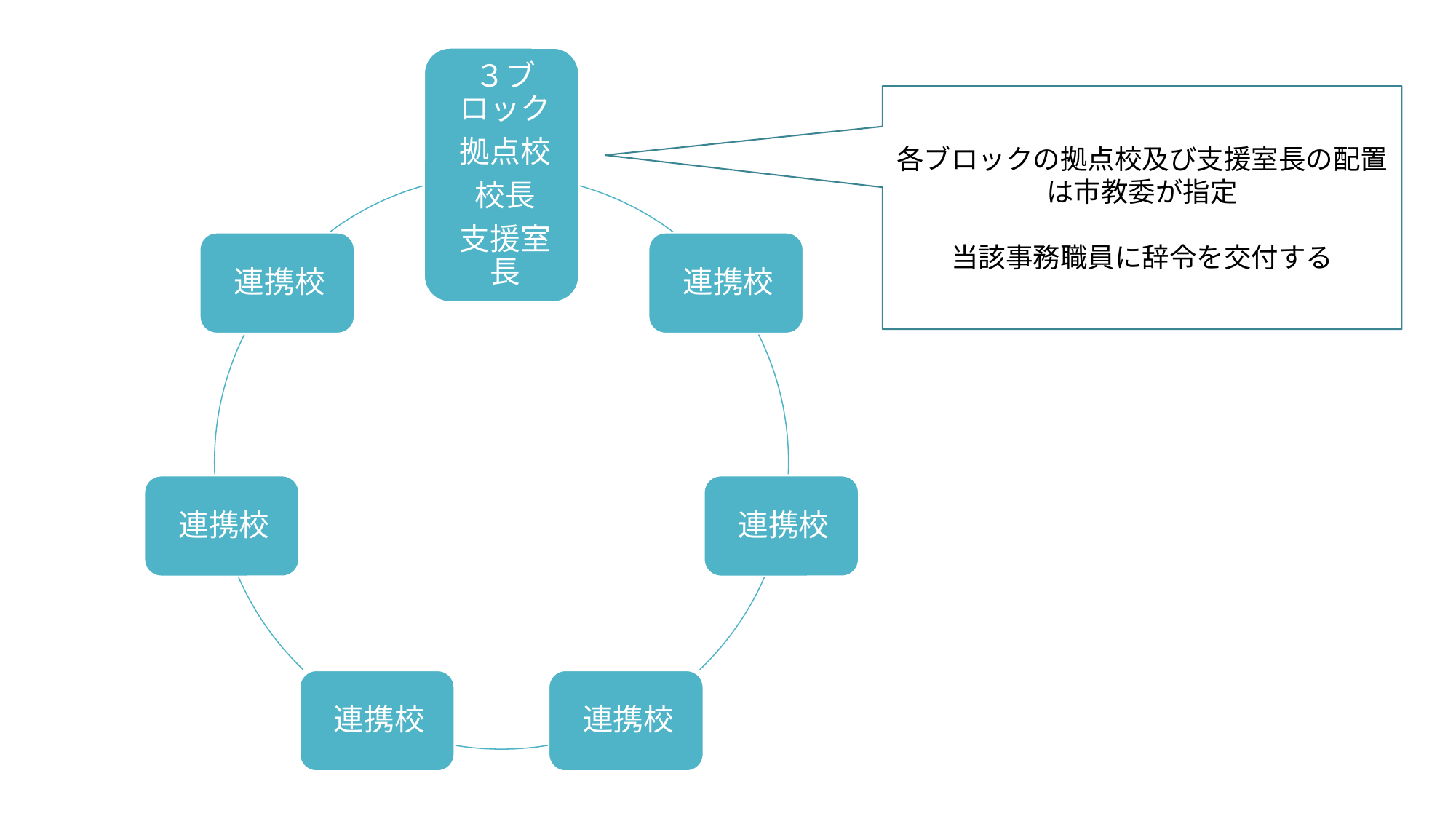

３ブロック
拠点校
校長
支援室長
連携校
連携校
連携校
連携校
連携校
連携校
各ブロックの拠点校及び支援室長の配置は市教委が指定

当該事務職員に辞令を交付する